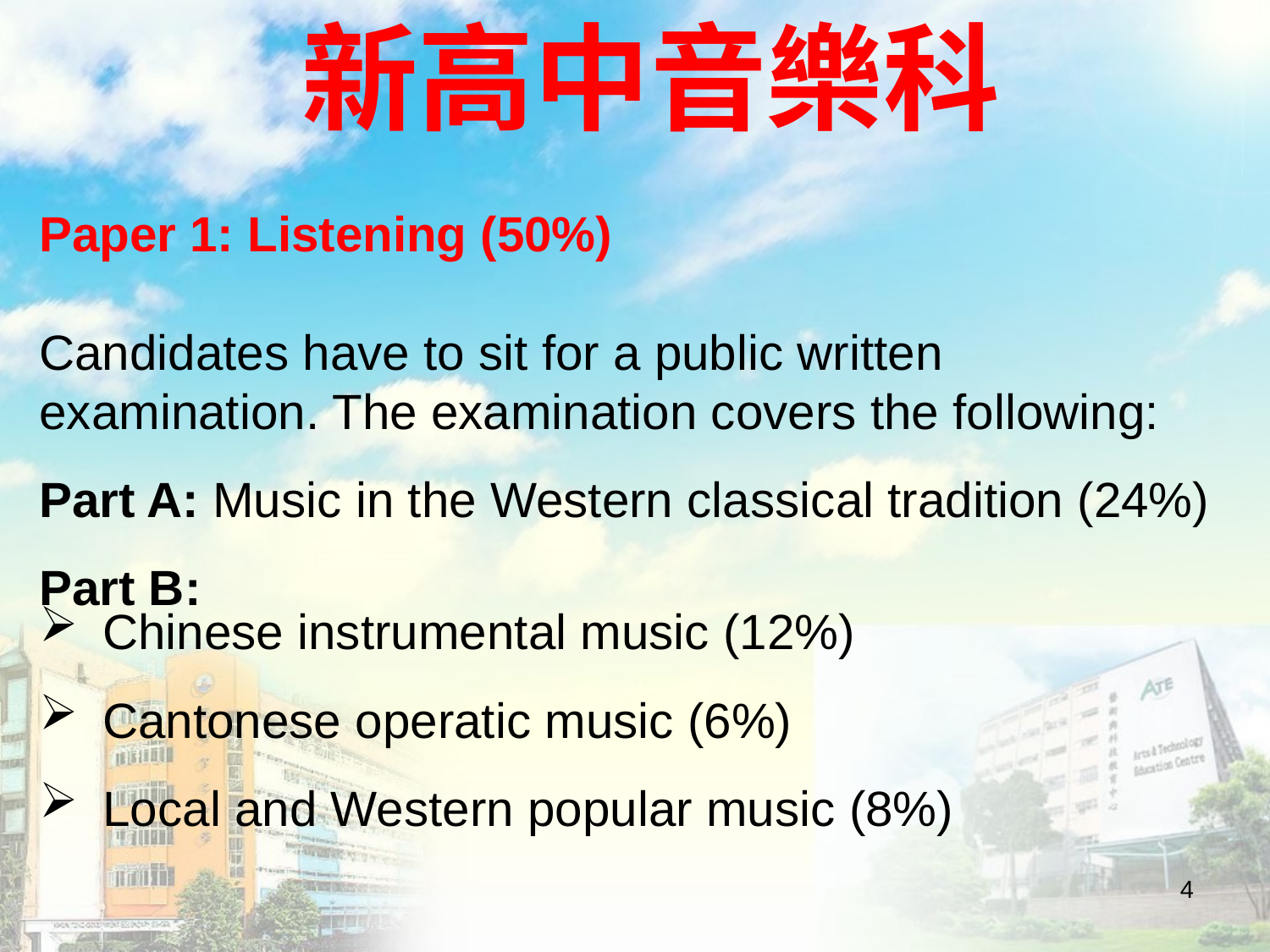

# 新高中音樂科
Paper 1: Listening (50%)

Candidates have to sit for a public written examination. The examination covers the following:

Part A: Music in the Western classical tradition (24%)

Part B:
Chinese instrumental music (12%)

Cantonese operatic music (6%)

Local and Western popular music (8%)

4